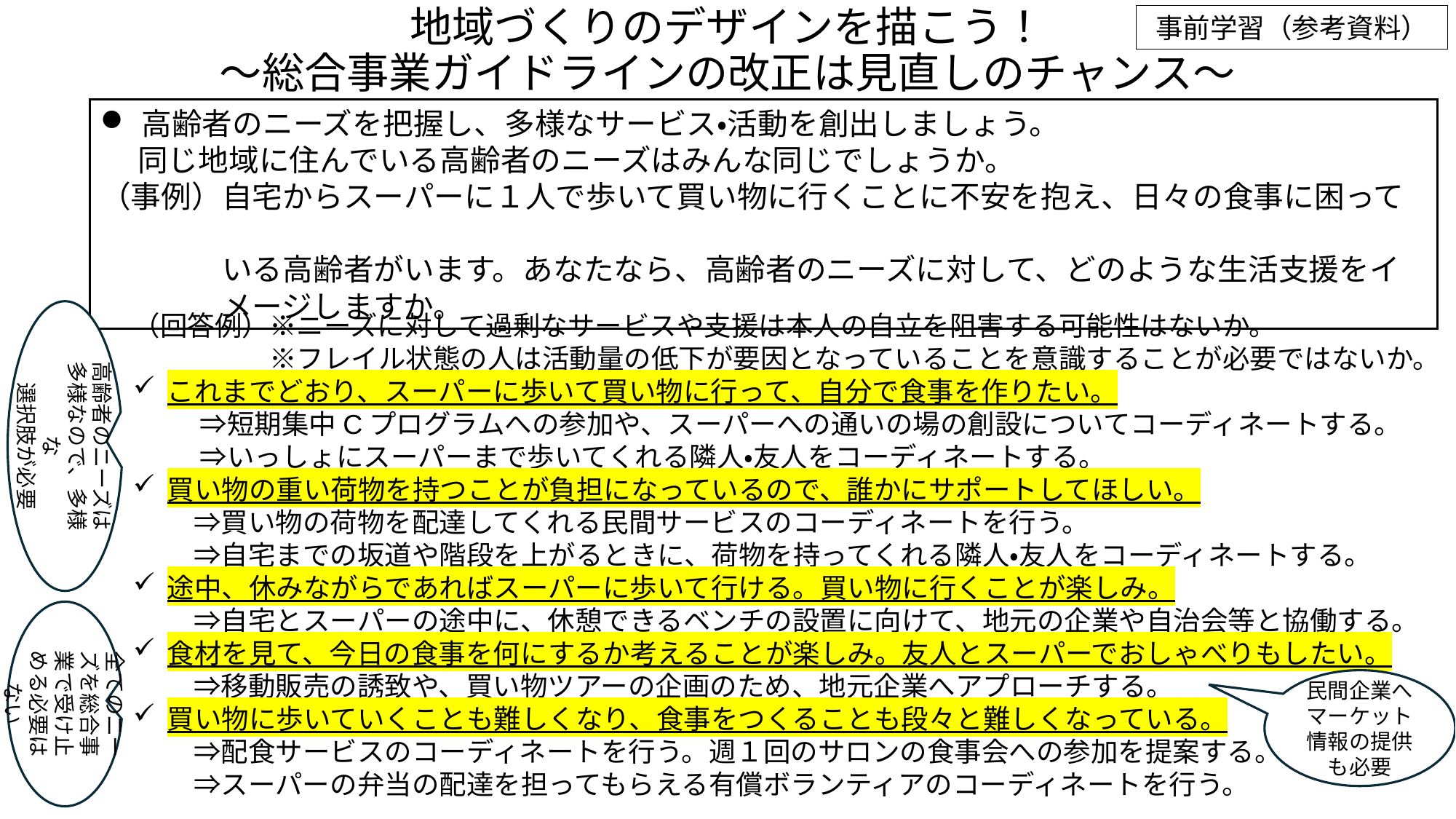

事前学習（参考資料）
地域づくりのデザインを描こう！
～総合事業ガイドラインの改正は見直しのチャンス～
高齢者のニーズを把握し、多様なサービス・活動を創出しましょう。
　 同じ地域に住んでいる高齢者のニーズはみんな同じでしょうか。
（事例）自宅からスーパーに１人で歩いて買い物に行くことに不安を抱え、日々の食事に困って
　　　　いる高齢者がいます。あなたなら、高齢者のニーズに対して、どのような生活支援をイ
　　　　メージしますか。
高齢者のニーズは
多様なので、多様な
選択肢が必要
（回答例）※ニーズに対して過剰なサービスや支援は本人の自立を阻害する可能性はないか。
　　　　　※フレイル状態の人は活動量の低下が要因となっていることを意識することが必要ではないか。
これまでどおり、スーパーに歩いて買い物に行って、自分で食事を作りたい。
　　  ⇒短期集中Cプログラムへの参加や、スーパーへの通いの場の創設についてコーディネートする。
　　  ⇒いっしょにスーパーまで歩いてくれる隣人・友人をコーディネートする。
買い物の重い荷物を持つことが負担になっているので、誰かにサポートしてほしい。
　　 ⇒買い物の荷物を配達してくれる民間サービスのコーディネートを行う。
　　 ⇒自宅までの坂道や階段を上がるときに、荷物を持ってくれる隣人・友人をコーディネートする。
途中、休みながらであればスーパーに歩いて行ける。買い物に行くことが楽しみ。
　　 ⇒自宅とスーパーの途中に、休憩できるベンチの設置に向けて、地元の企業や自治会等と協働する。
食材を見て、今日の食事を何にするか考えることが楽しみ。友人とスーパーでおしゃべりもしたい。
　 　⇒移動販売の誘致や、買い物ツアーの企画のため、地元企業へアプローチする。
買い物に歩いていくことも難しくなり、食事をつくることも段々と難しくなっている。
　 　⇒配食サービスのコーディネートを行う。週１回のサロンの食事会への参加を提案する。
　 　⇒スーパーの弁当の配達を担ってもらえる有償ボランティアのコーディネートを行う。
全てのニーズを総合事業で受け止める必要はない
民間企業へマーケット情報の提供も必要